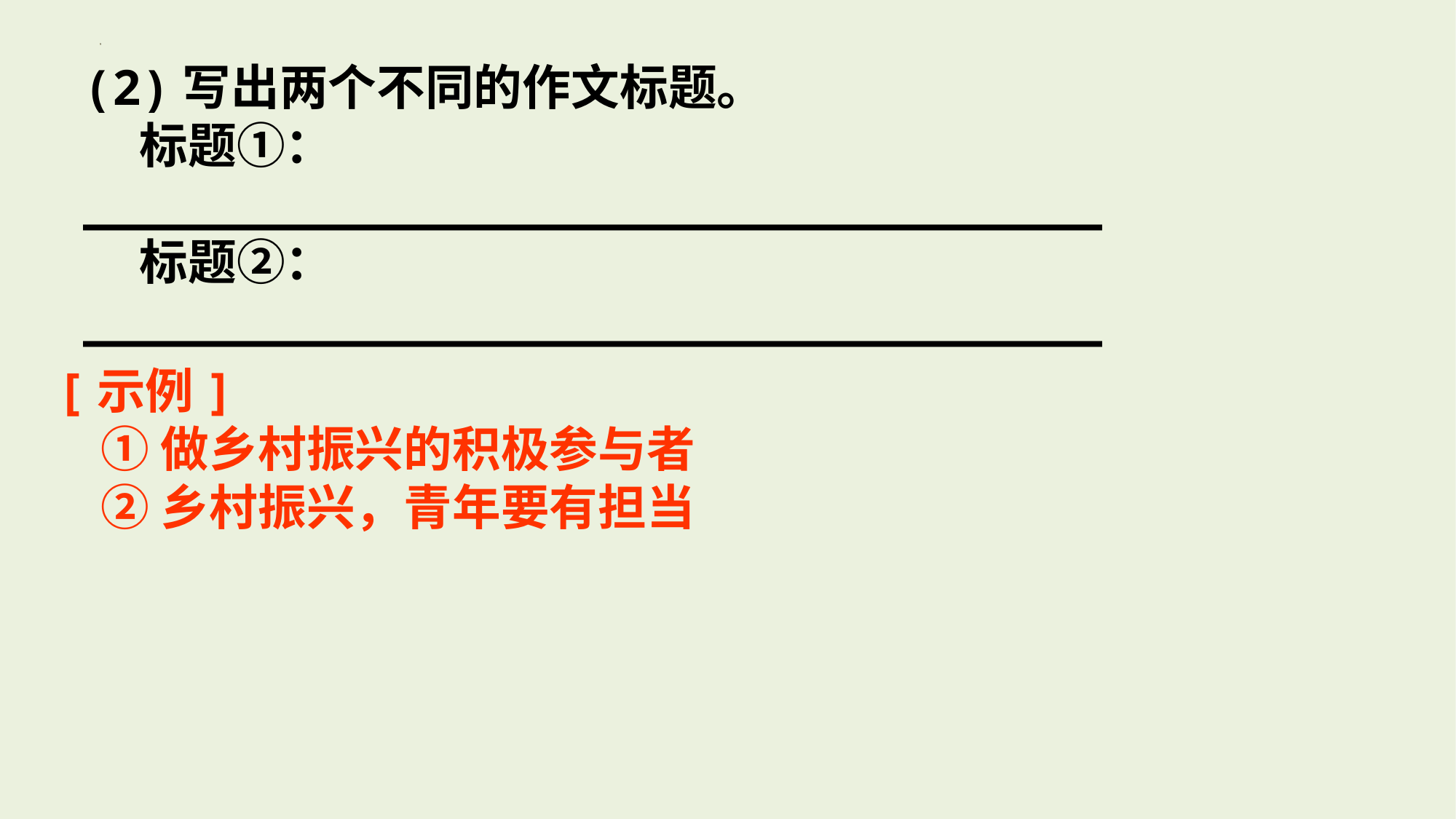

(2)写出两个不同的作文标题。
    标题①：___________________________________
    标题②：___________________________________
[示例]
    ①做乡村振兴的积极参与者
    ②乡村振兴，青年要有担当